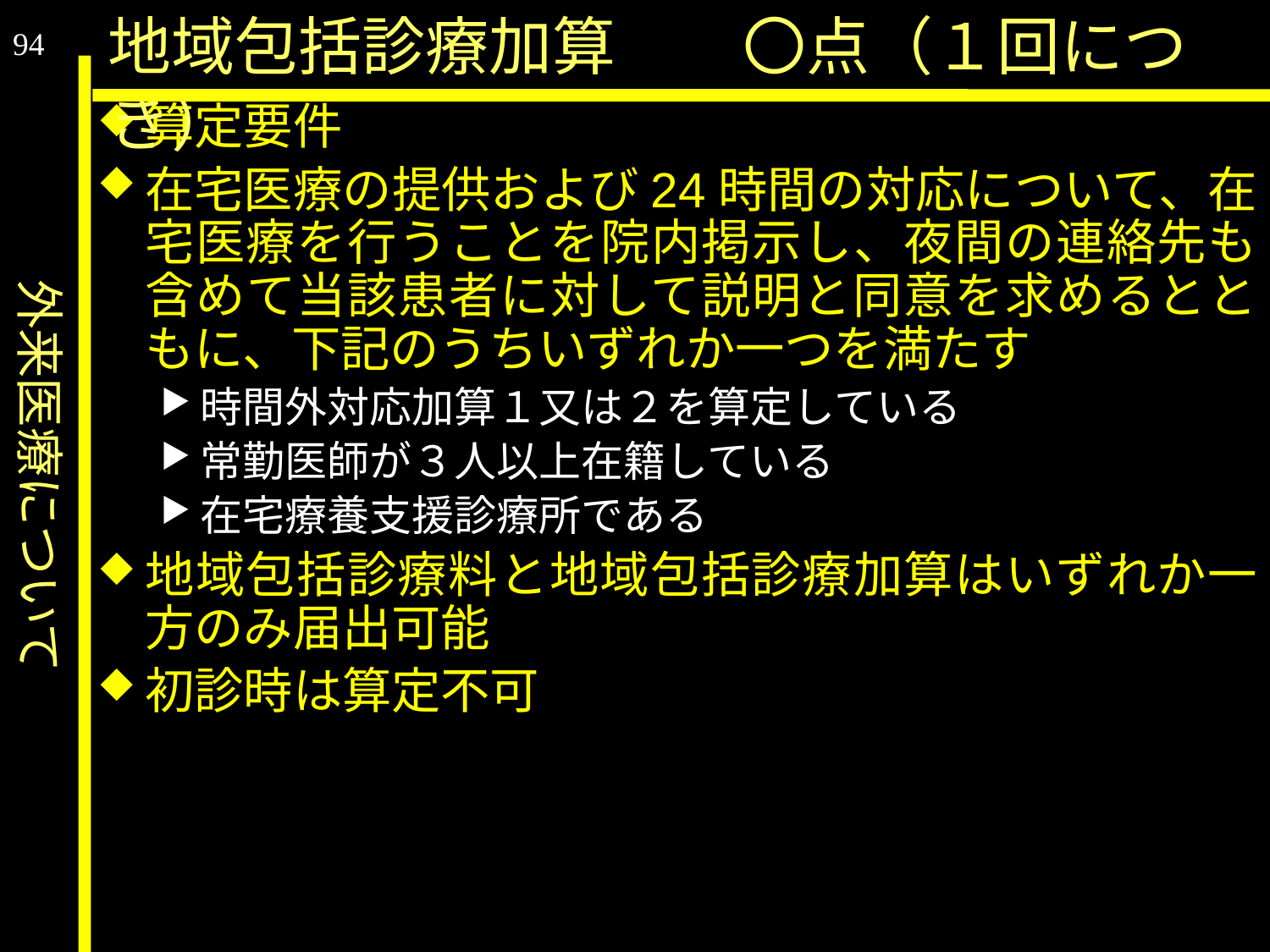

外来医療について
地域包括診療加算　　〇点（１回につき）
94

算定要件
在宅医療の提供および24時間の対応について、在宅医療を行うことを院内掲示し、夜間の連絡先も含めて当該患者に対して説明と同意を求めるとともに、下記のうちいずれか一つを満たす
時間外対応加算１又は２を算定している
常勤医師が３人以上在籍している
在宅療養支援診療所である
地域包括診療料と地域包括診療加算はいずれか一方のみ届出可能
初診時は算定不可